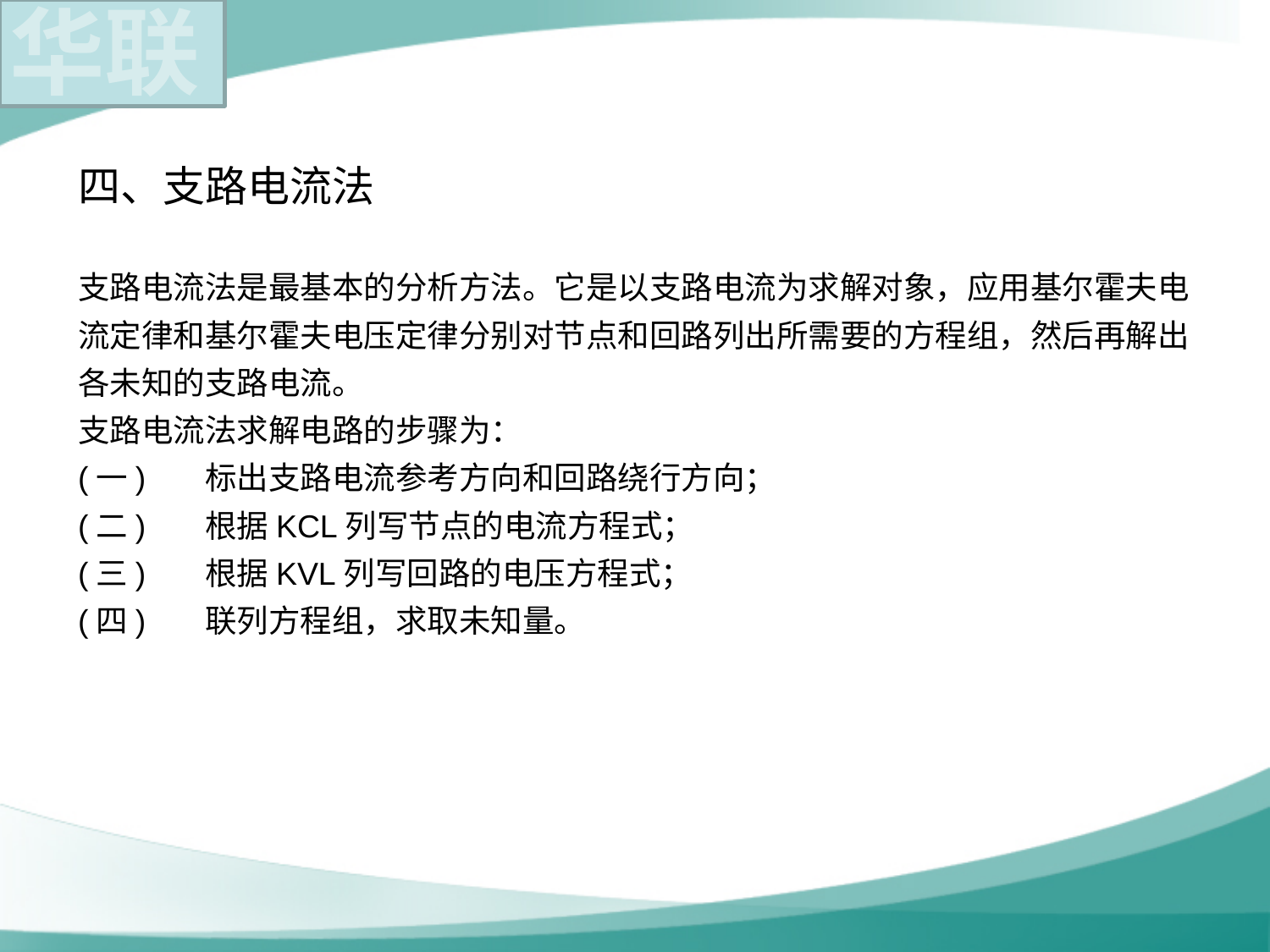

四、支路电流法
支路电流法是最基本的分析方法。它是以支路电流为求解对象，应用基尔霍夫电流定律和基尔霍夫电压定律分别对节点和回路列出所需要的方程组，然后再解出各未知的支路电流。
支路电流法求解电路的步骤为：
(一)	标出支路电流参考方向和回路绕行方向；
(二)	根据KCL列写节点的电流方程式；
(三)	根据KVL列写回路的电压方程式；
(四)	联列方程组，求取未知量。